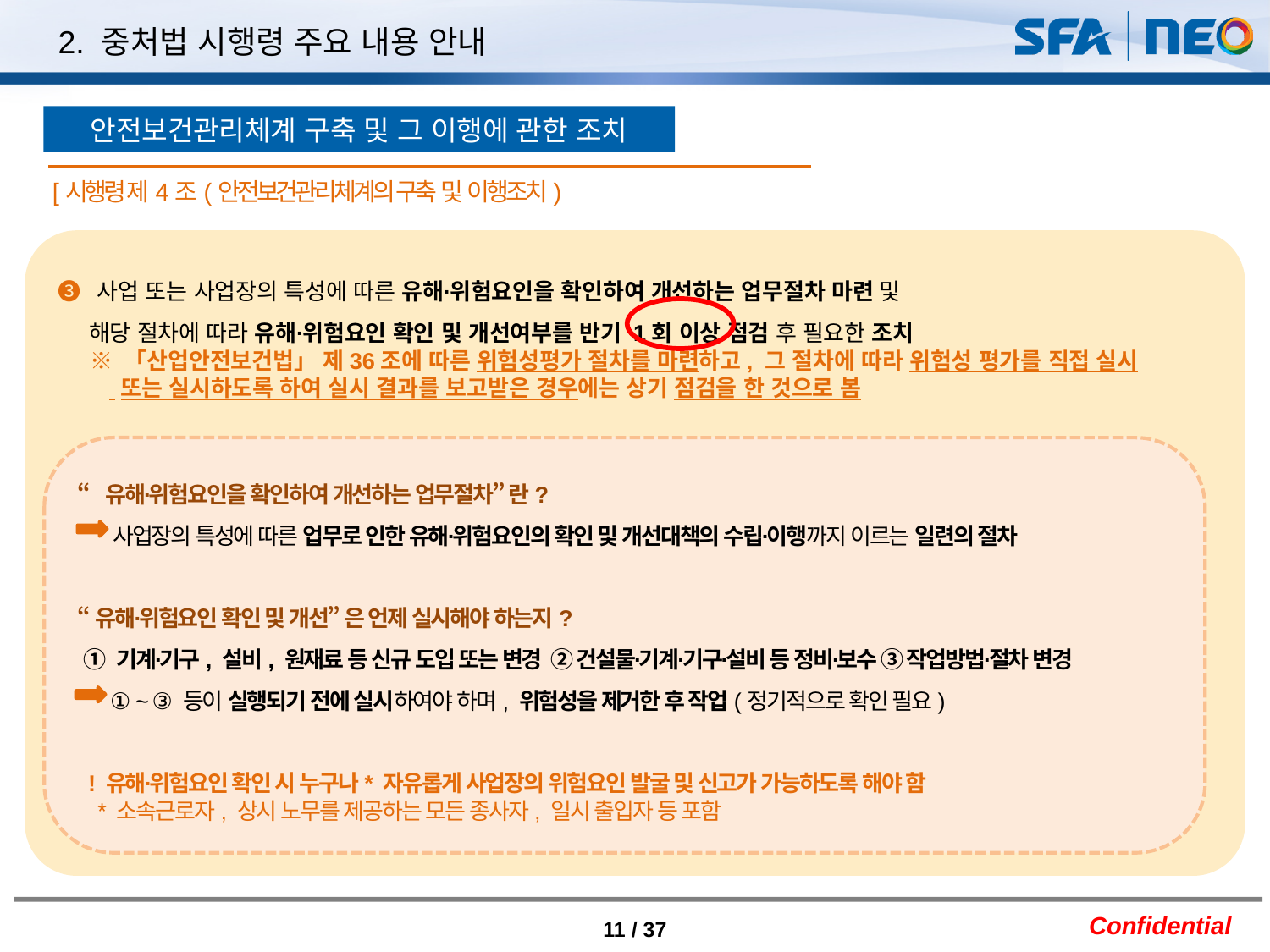

2. 중처법 시행령 주요 내용 안내
안전보건관리체계 구축 및 그 이행에 관한 조치
[시행령 제4조(안전보건관리체계의 구축  및  이행조치)

➌  사업 또는 사업장의 특성에 따른 유해∙위험요인을 확인하여 개선하는 업무절차 마련 및
    해당 절차에 따라 유해∙위험요인 확인 및 개선여부를 반기 1회 이상 점검 후 필요한 조치
     ※ 「산업안전보건법」 제36조에 따른 위험성평가 절차를 마련하고, 그 절차에 따라 위험성 평가를 직접 실시
         또는 실시하도록 하여 실시 결과를 보고받은 경우에는 상기 점검을 한 것으로 봄

“유해∙위험요인을 확인하여 개선하는 업무절차” 란?
      사업장의 특성에 따른 업무로 인한 유해∙위험요인의 확인 및 개선대책의 수립∙이행까지 이르는 일련의 절차

“유해∙위험요인 확인 및 개선” 은 언제 실시해야 하는지?
 ① 기계∙기구, 설비, 원재료 등 신규 도입 또는 변경  ② 건설물∙기계∙기구∙설비 등 정비∙보수 ③ 작업방법∙절차 변경
       ① ~ ③ 등이 실행되기 전에 실시하여야 하며, 위험성을 제거한 후 작업(정기적으로 확인 필요)

  ! 유해∙위험요인 확인 시 누구나* 자유롭게 사업장의 위험요인 발굴 및 신고가 가능하도록 해야 함
    * 소속근로자, 상시 노무를 제공하는 모든 종사자, 일시 출입자 등 포함